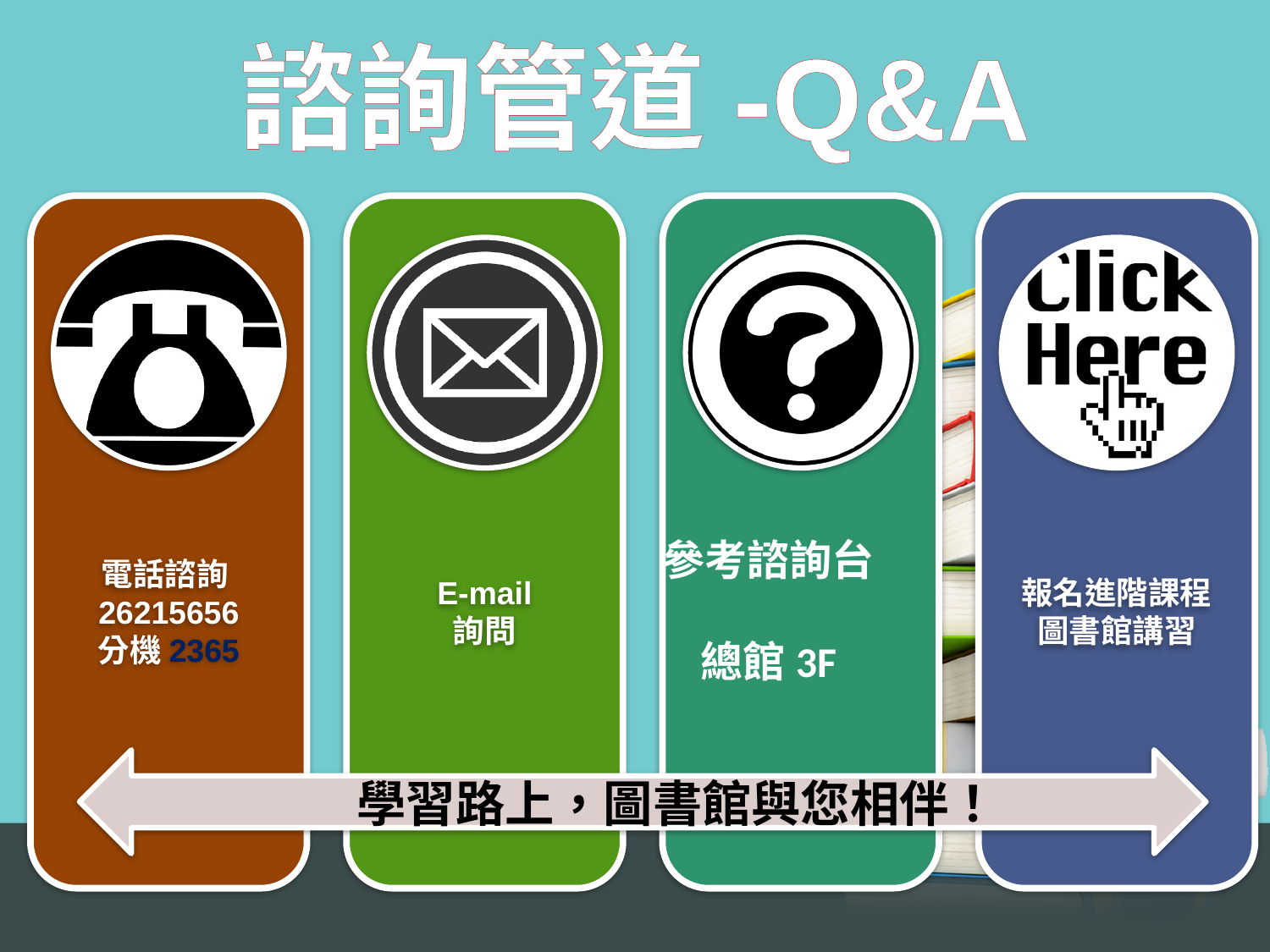

諮詢管道-Q&A
電話諮詢26215656
分機2365
E-mail
詢問
報名進階課程
圖書館講習
參考諮詢台

總館3F
學習路上，圖書館與您相伴！